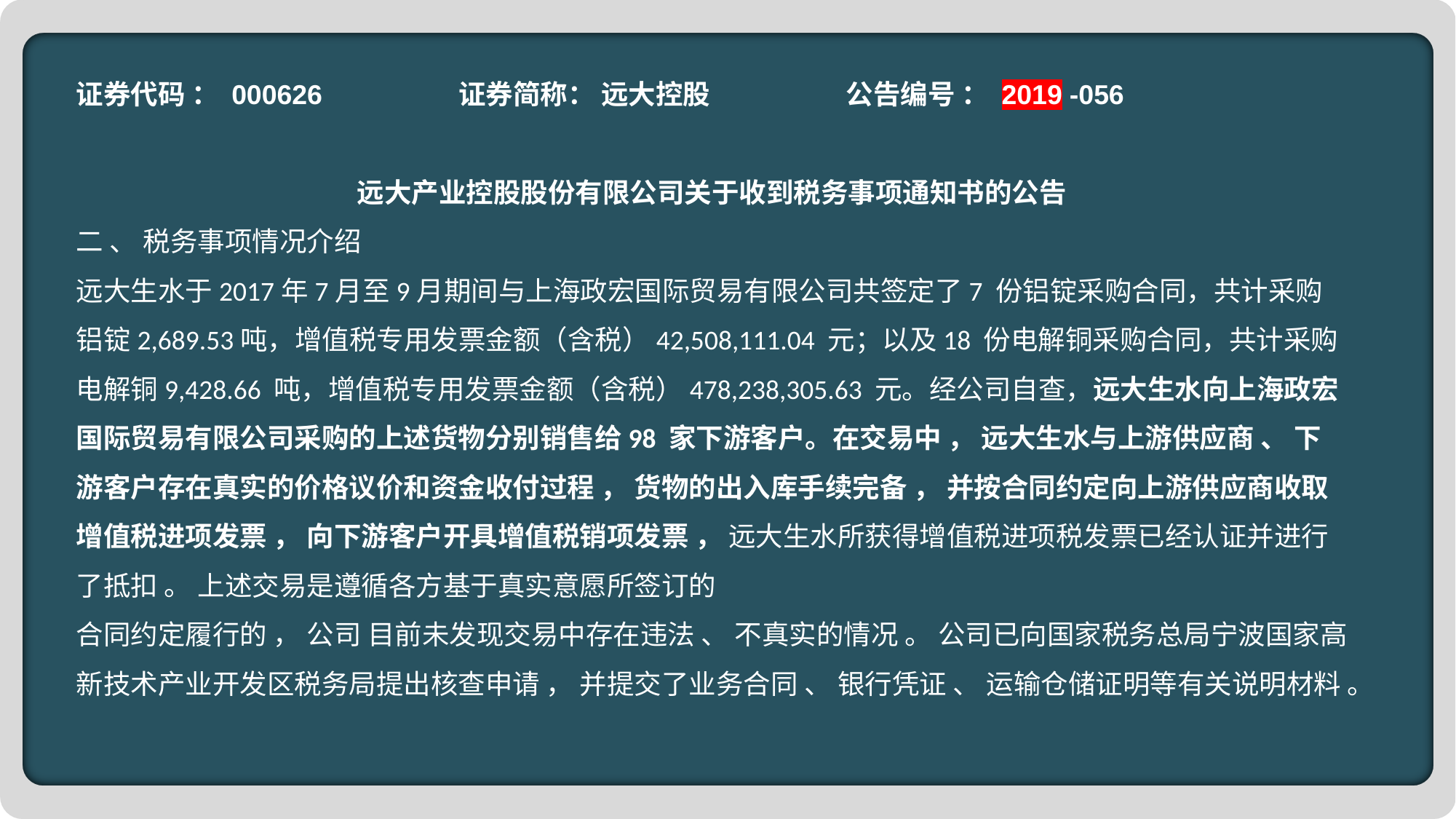

证券代码 ： 000626                 证券简称： 远大控股                      公告编号 ： 2019 -056

远大产业控股股份有限公司关于收到税务事项通知书的公告
二 、 税务事项情况介绍
远大生水于2017年7月至9月期间与上海政宏国际贸易有限公司共签定了7 份铝锭采购合同，共计采购铝锭2,689.53吨，增值税专用发票金额（含税）42,508,111.04 元；以及18 份电解铜采购合同，共计采购电解铜9,428.66 吨，增值税专用发票金额（含税）478,238,305.63 元。经公司自查，远大生水向上海政宏国际贸易有限公司采购的上述货物分别销售给98 家下游客户。在交易中 ， 远大生水与上游供应商 、 下游客户存在真实的价格议价和资金收付过程 ， 货物的出入库手续完备 ， 并按合同约定向上游供应商收取增值税进项发票 ， 向下游客户开具增值税销项发票 ， 远大生水所获得增值税进项税发票已经认证并进行了抵扣 。 上述交易是遵循各方基于真实意愿所签订的
合同约定履行的 ， 公司 目前未发现交易中存在违法 、 不真实的情况 。 公司已向国家税务总局宁波国家高新技术产业开发区税务局提出核查申请 ， 并提交了业务合同 、 银行凭证 、 运输仓储证明等有关说明材料 。